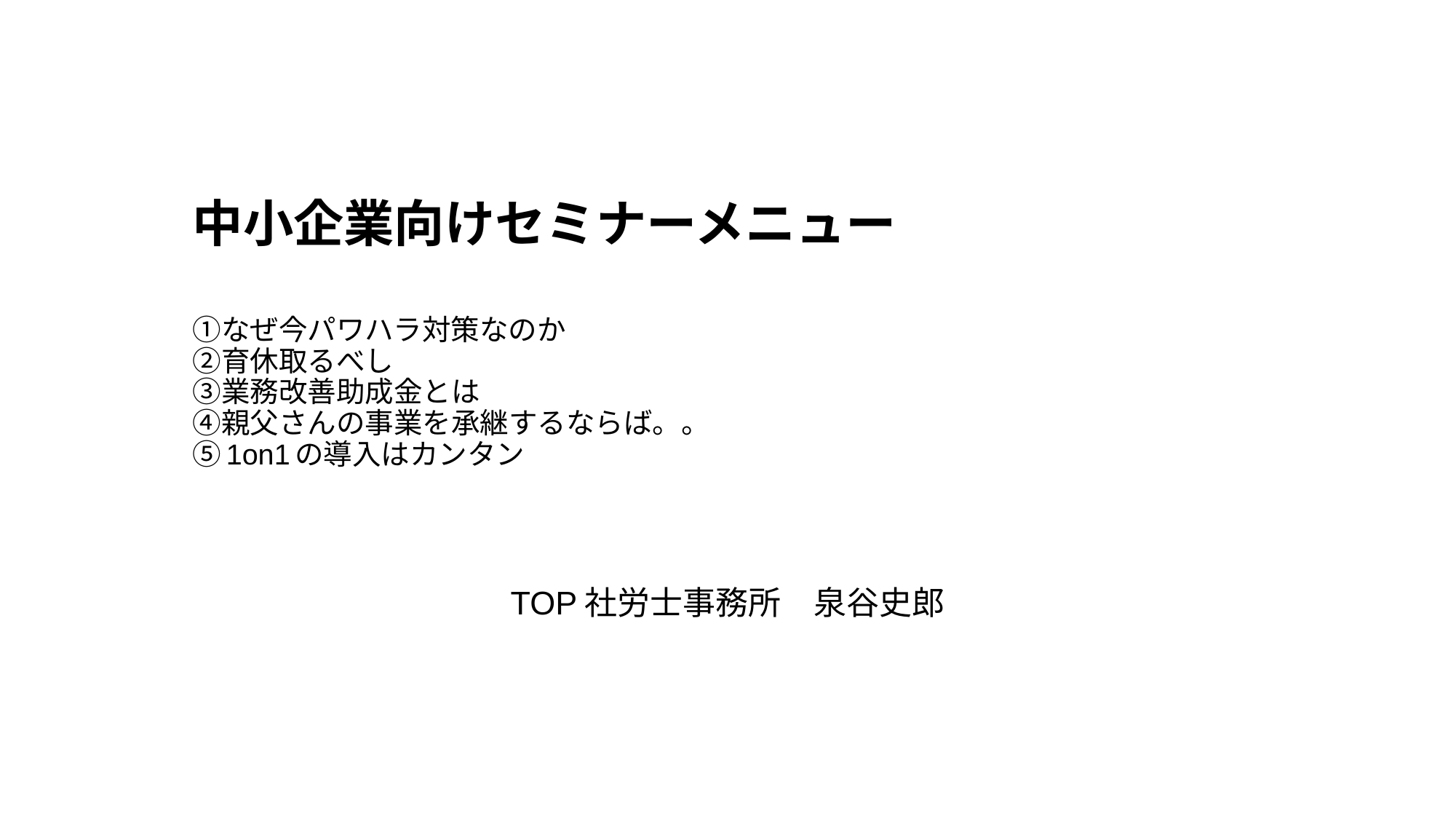

# 中小企業向けセミナーメニュー ①なぜ今パワハラ対策なのか ②育休取るべし ③業務改善助成金とは ④親父さんの事業を承継するならば。。 ⑤1on1の導入はカンタン

TOP社労士事務所　泉谷史郎